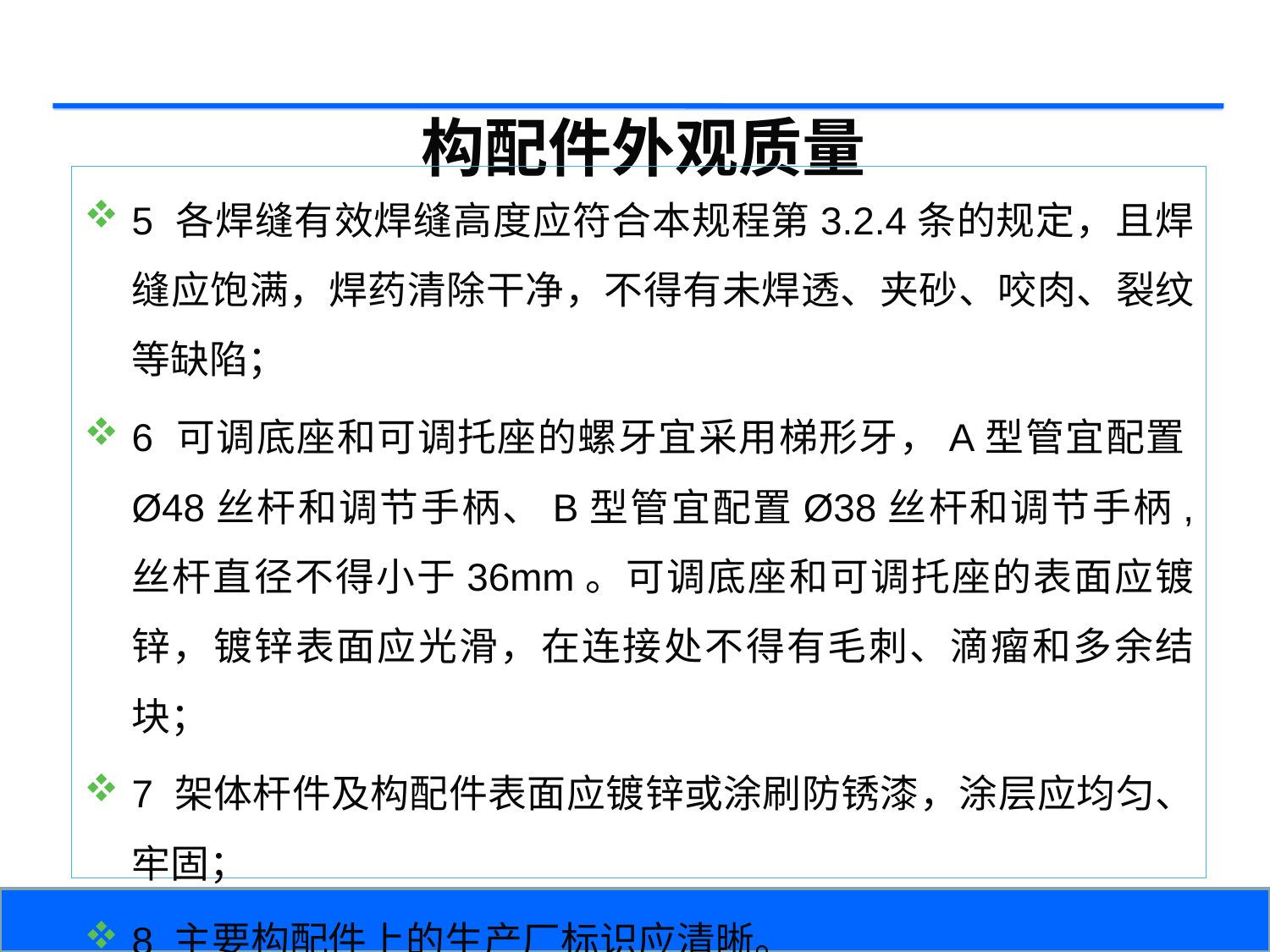

构配件外观质量
5 各焊缝有效焊缝高度应符合本规程第3.2.4条的规定，且焊缝应饱满，焊药清除干净，不得有未焊透、夹砂、咬肉、裂纹等缺陷；
6 可调底座和可调托座的螺牙宜采用梯形牙，A型管宜配置Ø48丝杆和调节手柄、B型管宜配置Ø38丝杆和调节手柄, 丝杆直径不得小于36mm。可调底座和可调托座的表面应镀锌，镀锌表面应光滑，在连接处不得有毛刺、滴瘤和多余结块；
7 架体杆件及构配件表面应镀锌或涂刷防锈漆，涂层应均匀、牢固；
8 主要构配件上的生产厂标识应清晰。